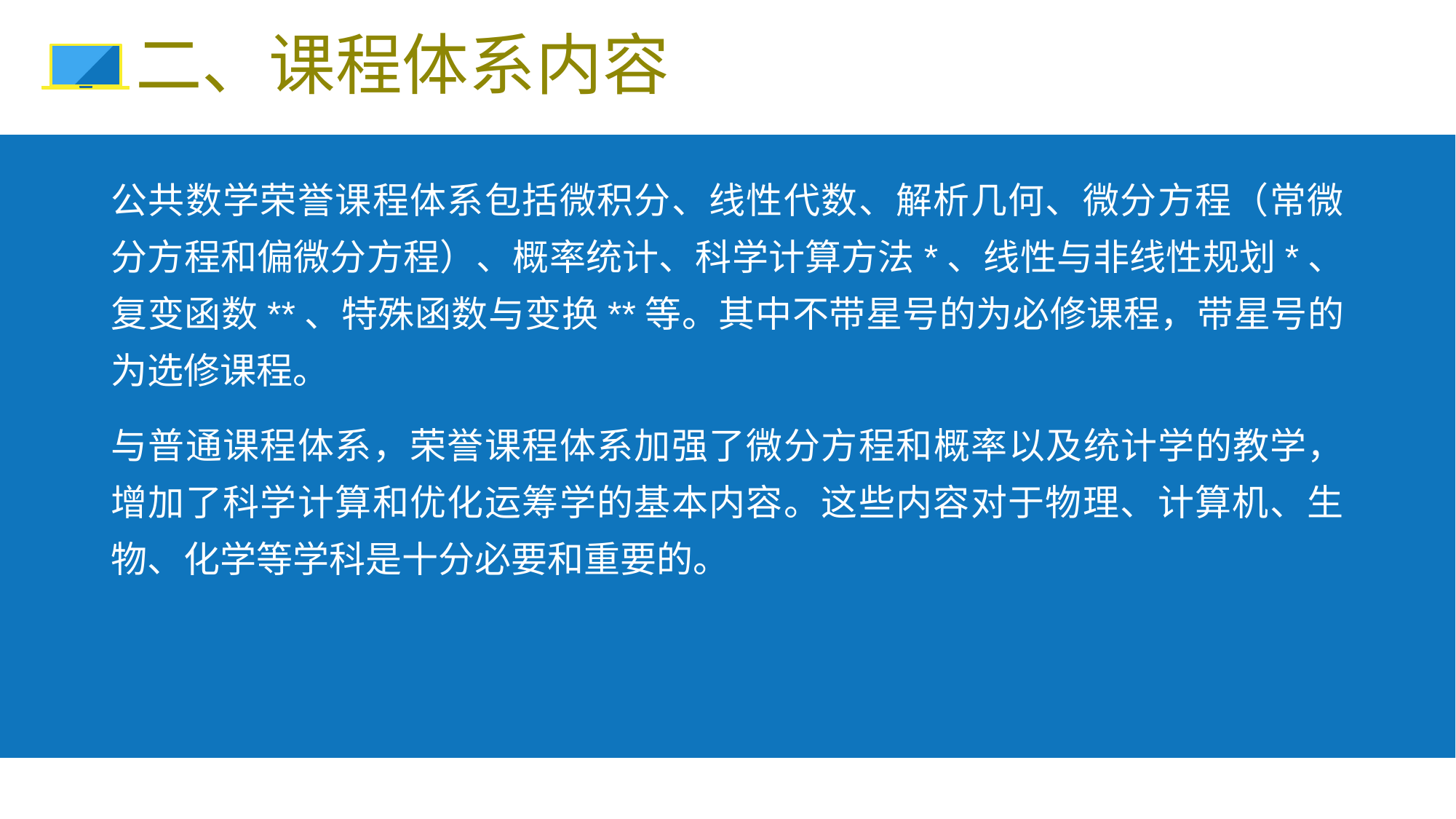

二、课程体系内容
公共数学荣誉课程体系包括微积分、线性代数、解析几何、微分方程（常微分方程和偏微分方程）、概率统计、科学计算方法*、线性与非线性规划*、复变函数**、特殊函数与变换**等。其中不带星号的为必修课程，带星号的为选修课程。
与普通课程体系，荣誉课程体系加强了微分方程和概率以及统计学的教学，增加了科学计算和优化运筹学的基本内容。这些内容对于物理、计算机、生物、化学等学科是十分必要和重要的。